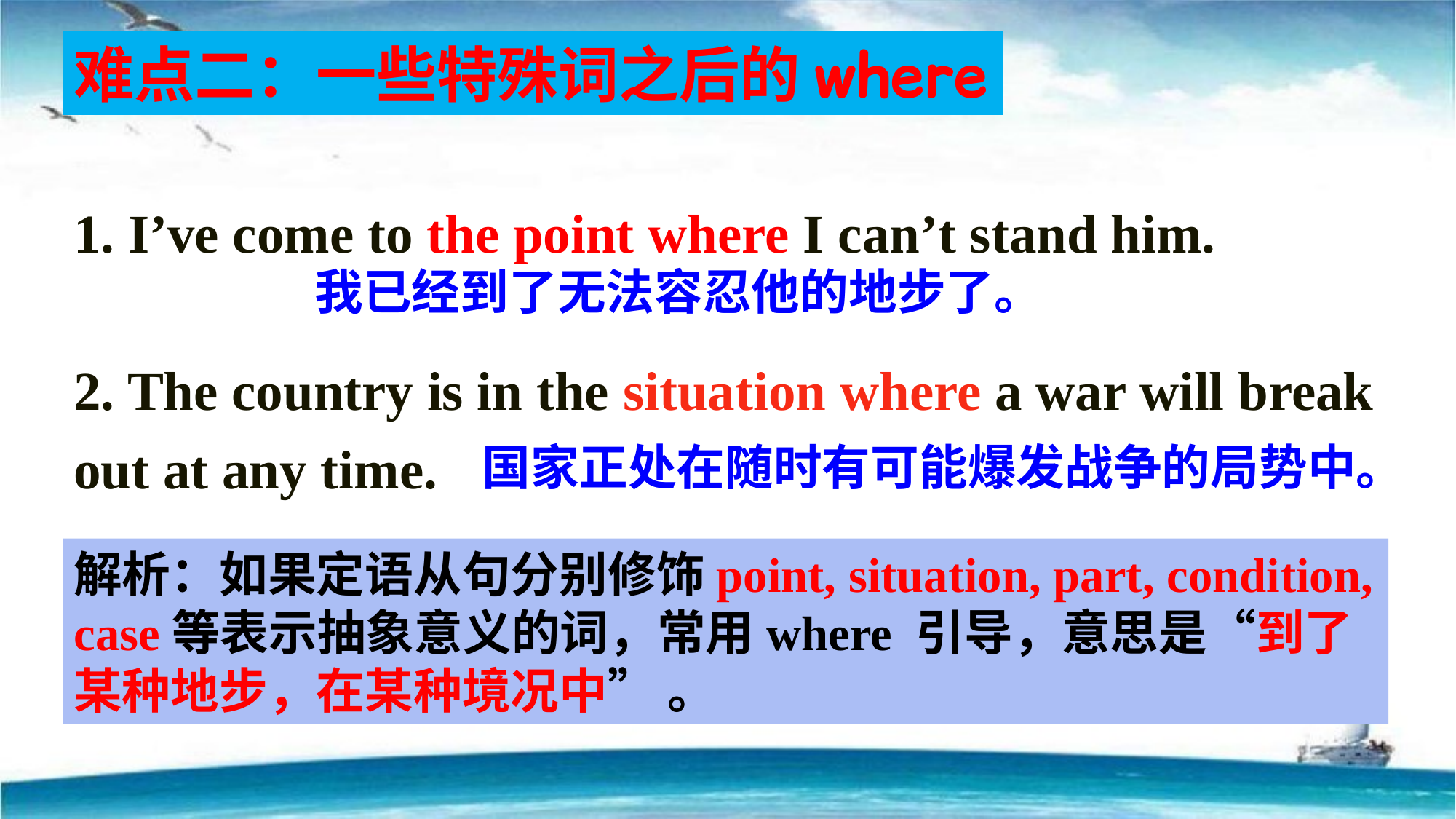

难点二：一些特殊词之后的where
1. I’ve come to the point where I can’t stand him.

2. The country is in the situation where a war will break out at any time.
我已经到了无法容忍他的地步了。
国家正处在随时有可能爆发战争的局势中。
解析：如果定语从句分别修饰point, situation, part, condition, case等表示抽象意义的词，常用where 引导，意思是“到了某种地步，在某种境况中” 。